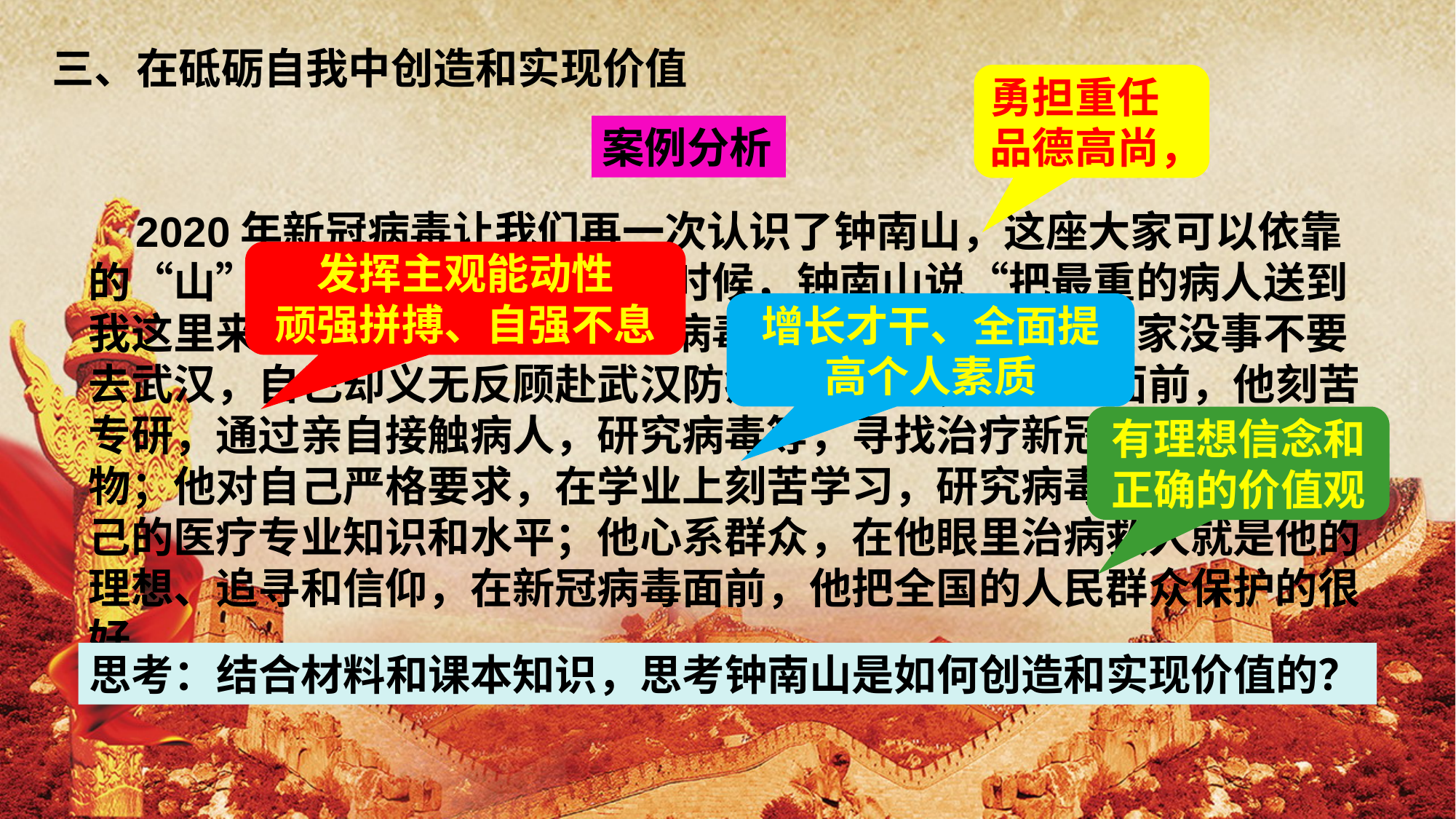

三、在砥砺自我中创造和实现价值
勇担重任
品德高尚，
案例分析
    2020年新冠病毒让我们再一次认识了钟南山，这座大家可以依靠的“山”。2003年抗击非典的时候，钟南山说“把最重的病人送到我这里来”，2020年抗击新冠病毒的时候，他又说“大家没事不要去武汉，自己却义无反顾赴武汉防疫最前线”；在病毒面前，他刻苦专研，通过亲自接触病人，研究病毒等，寻找治疗新冠病毒的有效药物；他对自己严格要求，在学业上刻苦学习，研究病毒，不断提高自己的医疗专业知识和水平；他心系群众，在他眼里治病救人就是他的理想、追寻和信仰，在新冠病毒面前，他把全国的人民群众保护的很好。
发挥主观能动性
顽强拼搏、自强不息
增长才干、全面提高个人素质
有理想信念和正确的价值观
思考：结合材料和课本知识，思考钟南山是如何创造和实现价值的？